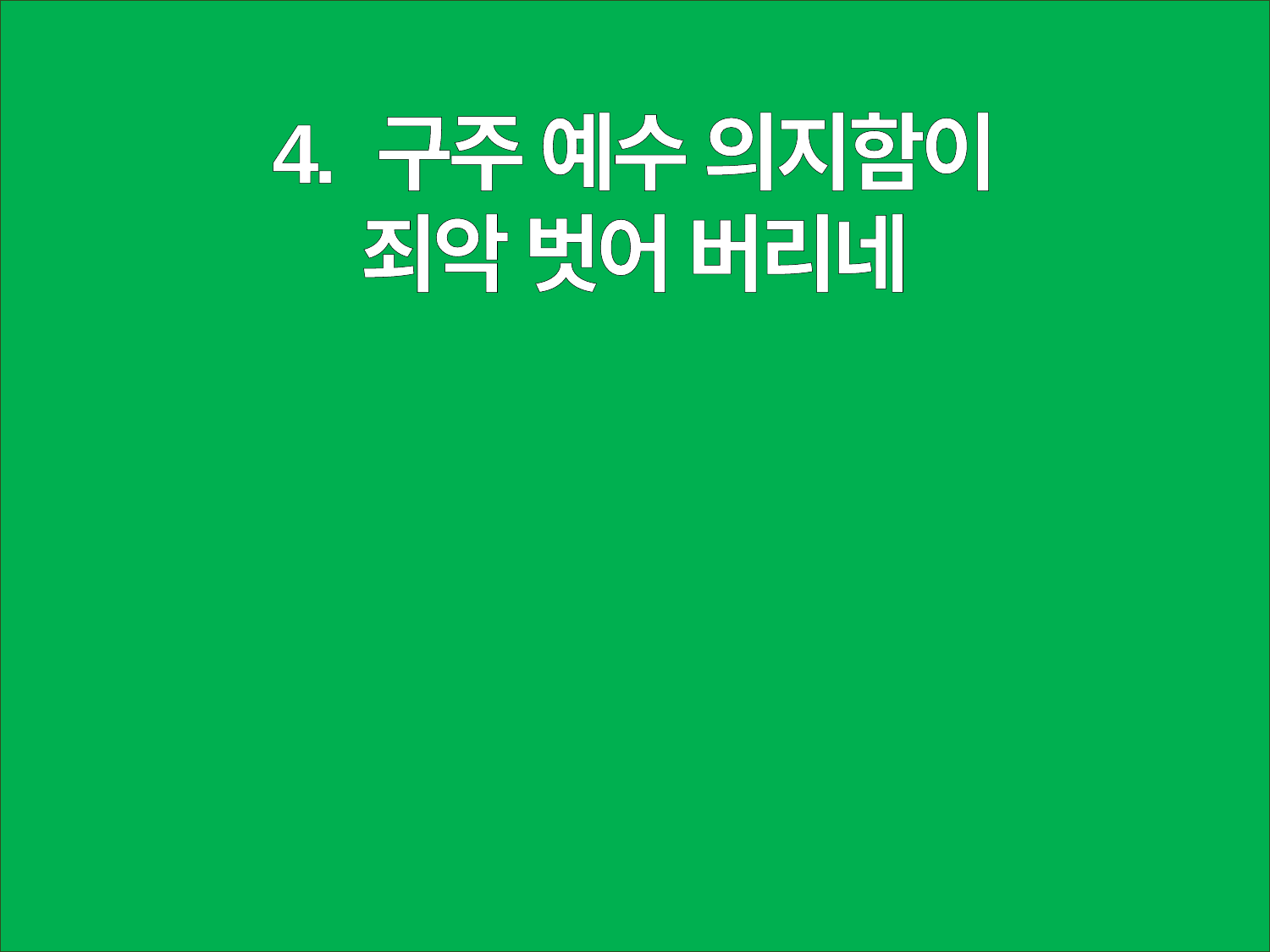

4. 구주 예수 의지함이
죄악 벗어 버리네